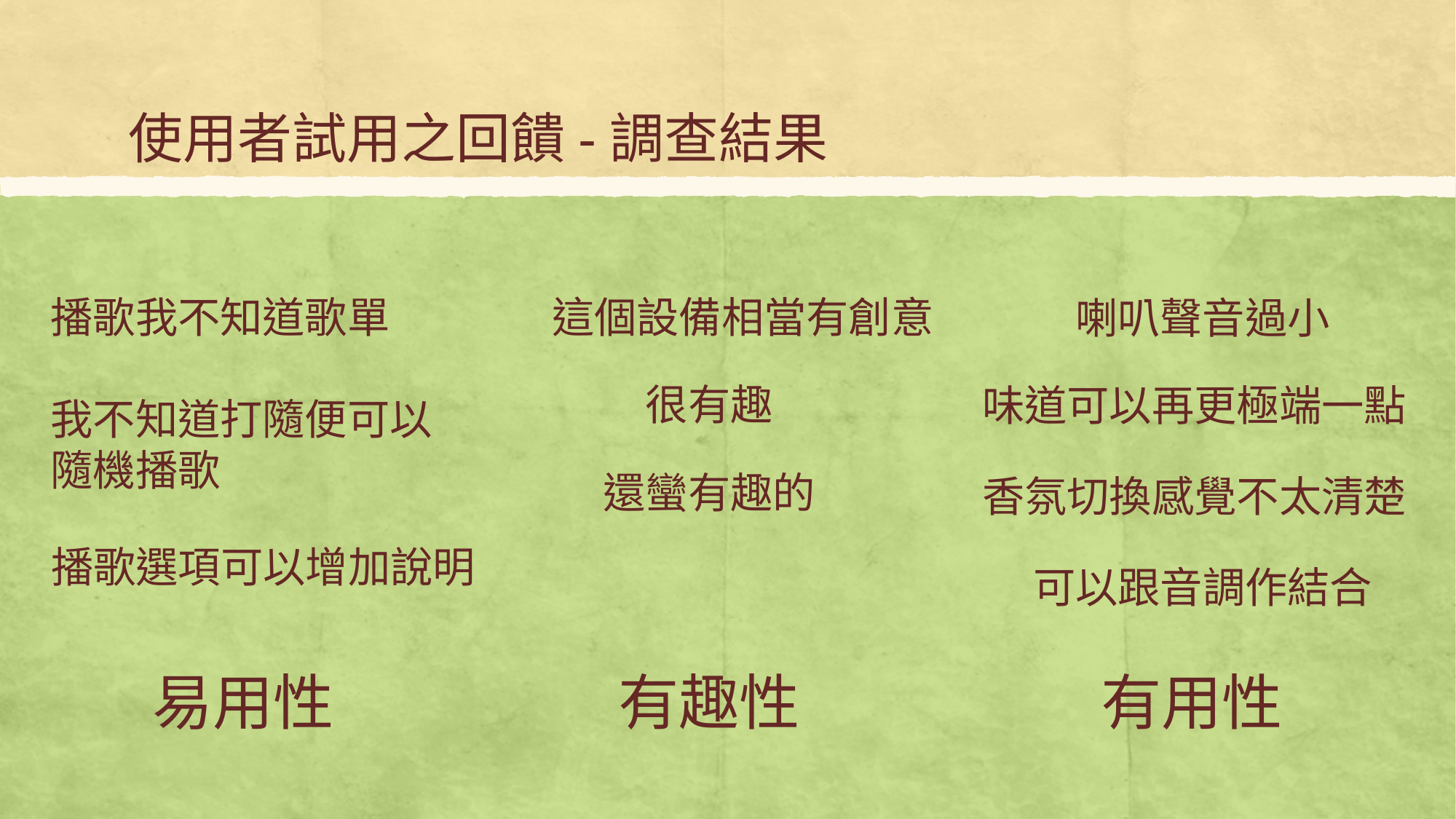

# 使用者試用之回饋-調查結果
這個設備相當有創意
播歌我不知道歌單

我不知道打隨便可以隨機播歌
喇叭聲音過小
很有趣
味道可以再更極端一點
還蠻有趣的

香氛切換感覺不太清楚
播歌選項可以增加說明
可以跟音調作結合
易用性
有趣性
有用性